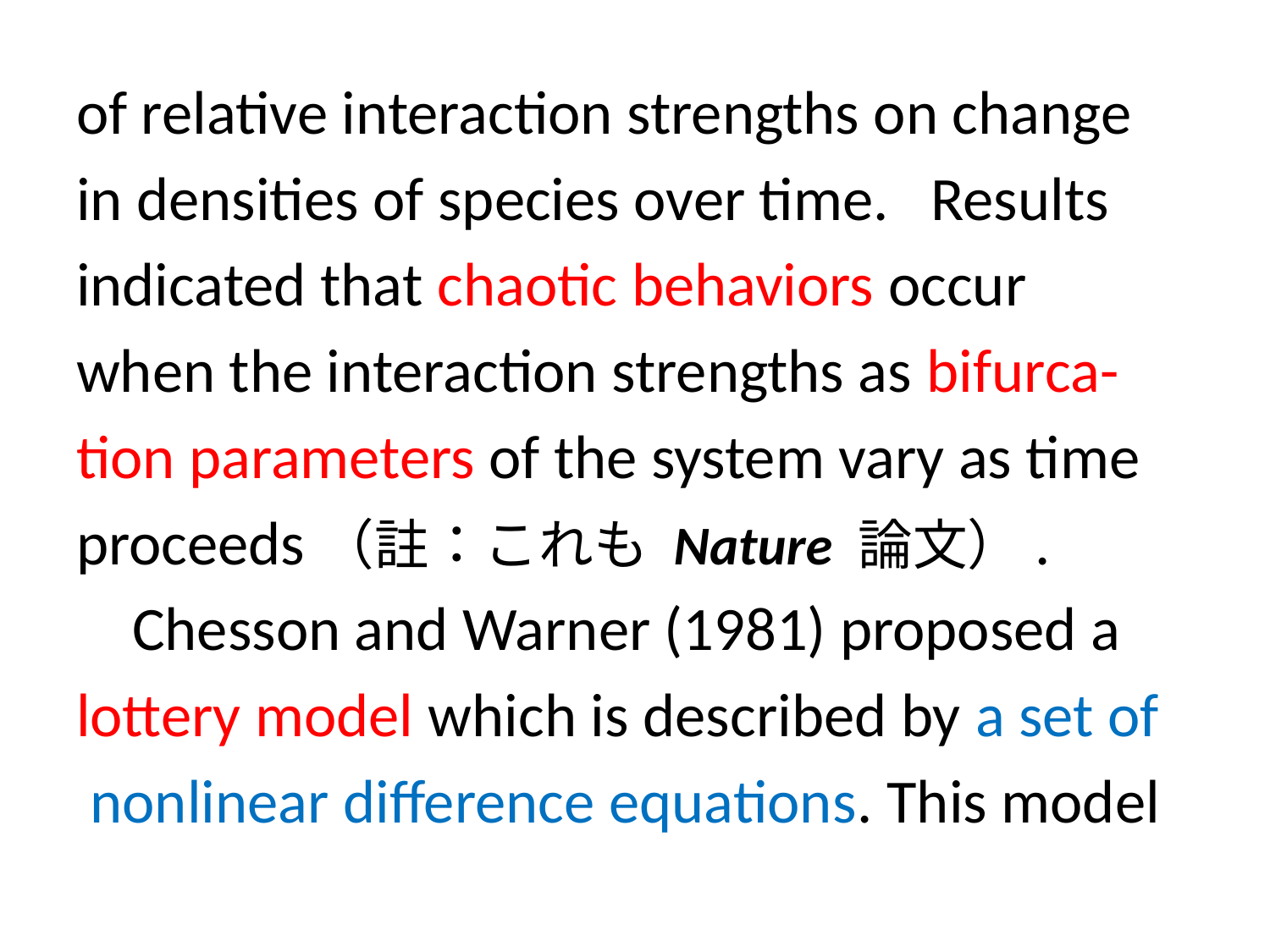

of relative interaction strengths on change
in densities of species over time.   Results
indicated that chaotic behaviors occur
when the interaction strengths as bifurca-
tion parameters of the system vary as time
proceeds（註：これも Nature 論文）.
    Chesson and Warner (1981) proposed a
lottery model which is described by a set of
 nonlinear difference equations. This model